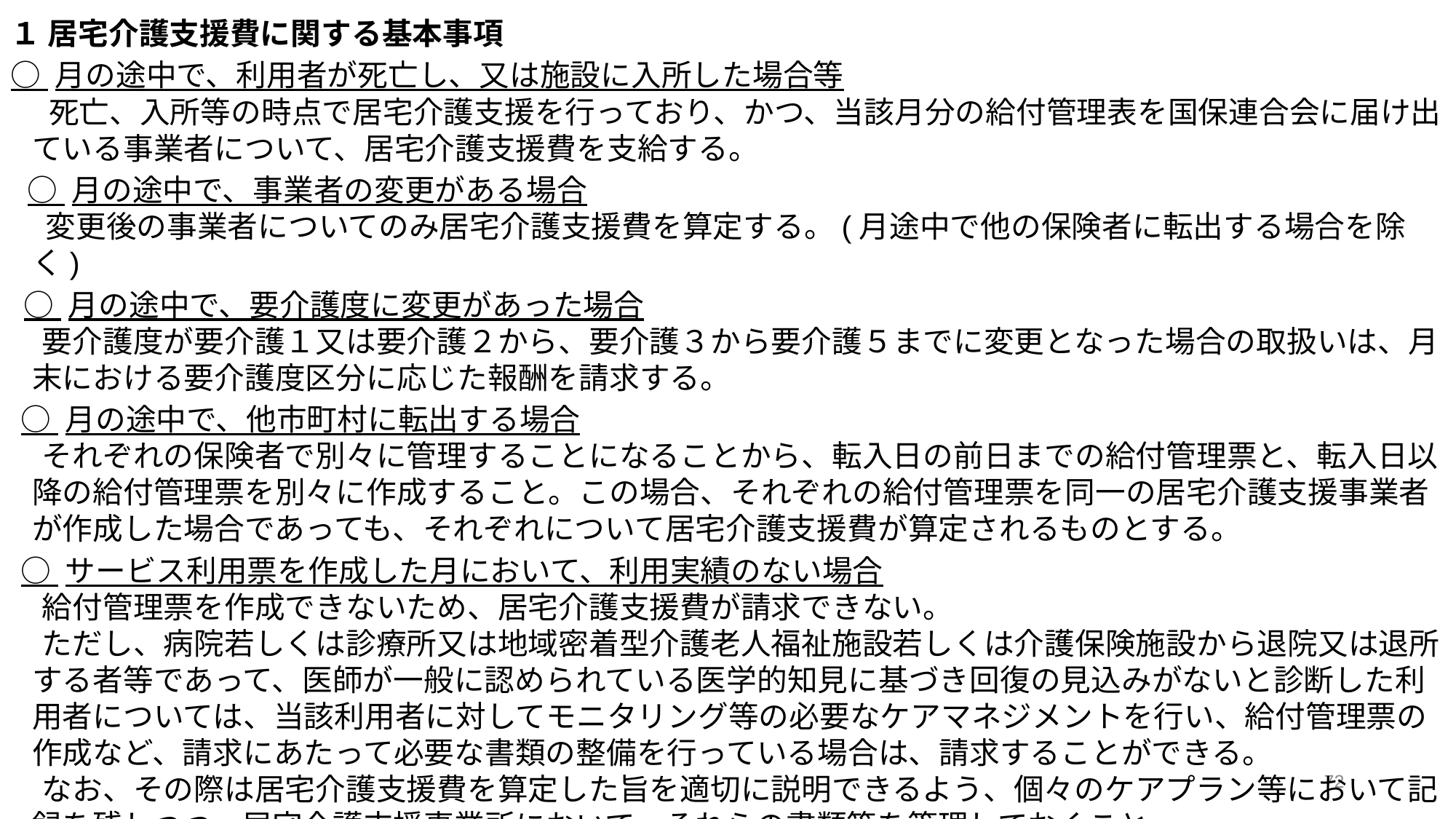

１ 居宅介護支援費に関する基本事項

○ 月の途中で、利用者が死亡し、又は施設に入所した場合等
死亡、入所等の時点で居宅介護支援を行っており、かつ、当該月分の給付管理表を国保連合会に届け出ている事業者について、居宅介護支援費を支給する。

○ 月の途中で、事業者の変更がある場合
変更後の事業者についてのみ居宅介護支援費を算定する。(月途中で他の保険者に転出する場合を除く)

○ 月の途中で、要介護度に変更があった場合
要介護度が要介護１又は要介護２から、要介護３から要介護５までに変更となった場合の取扱いは、月末における要介護度区分に応じた報酬を請求する。

○ 月の途中で、他市町村に転出する場合
それぞれの保険者で別々に管理することになることから、転入日の前日までの給付管理票と、転入日以降の給付管理票を別々に作成すること。この場合、それぞれの給付管理票を同一の居宅介護支援事業者が作成した場合であっても、それぞれについて居宅介護支援費が算定されるものとする。

○ サービス利用票を作成した月において、利用実績のない場合
給付管理票を作成できないため、居宅介護支援費が請求できない。
ただし、病院若しくは診療所又は地域密着型介護老人福祉施設若しくは介護保険施設から退院又は退所する者等であって、医師が一般に認められている医学的知見に基づき回復の見込みがないと診断した利用者については、当該利用者に対してモニタリング等の必要なケアマネジメントを行い、給付管理票の作成など、請求にあたって必要な書類の整備を行っている場合は、請求することができる。
なお、その際は居宅介護支援費を算定した旨を適切に説明できるよう、個々のケアプラン等において記録を残しつつ、居宅介護支援事業所において、それらの書類等を管理しておくこと。

72